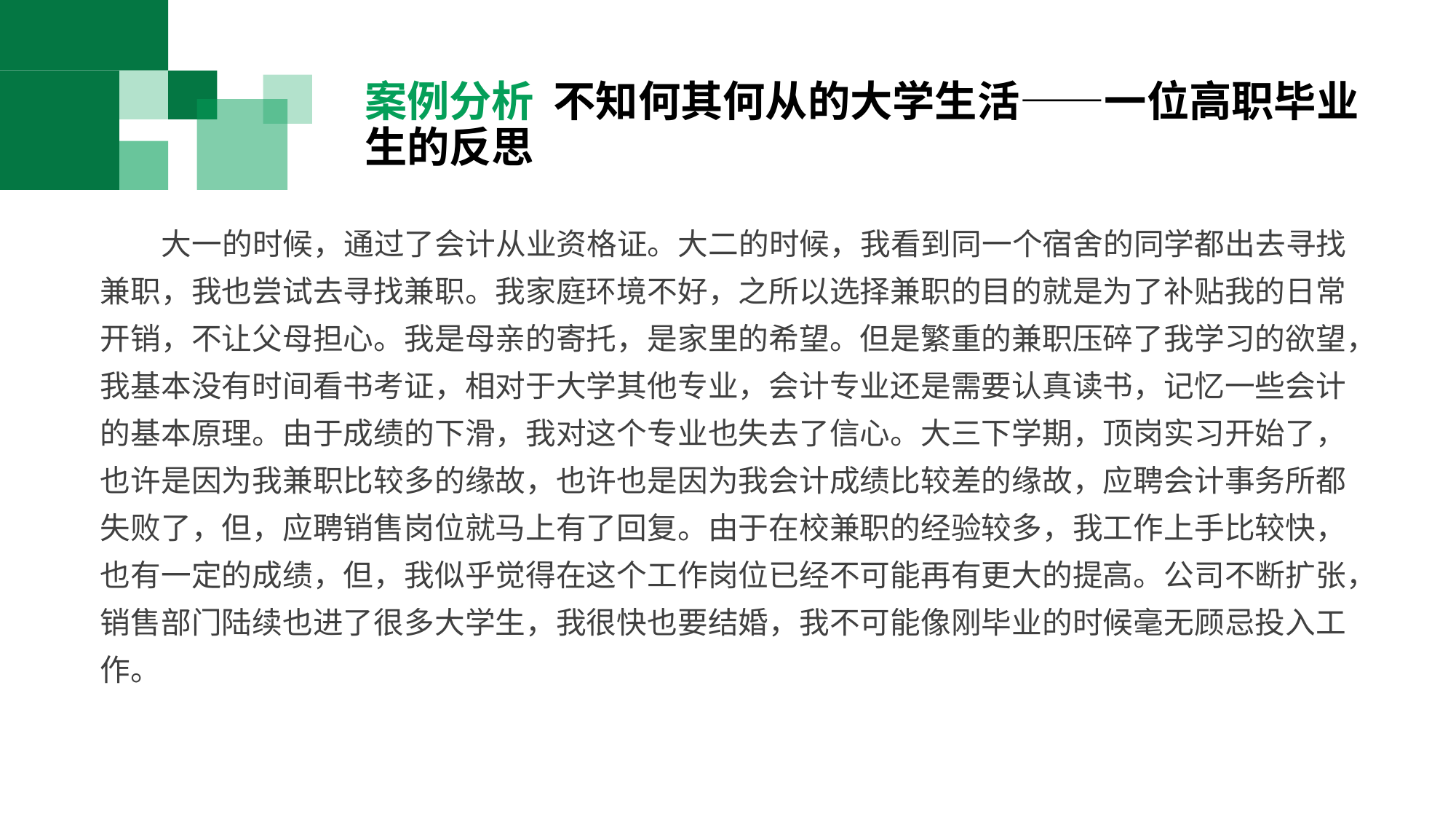

案例分析  不知何其何从的大学生活——一位高职毕业生的反思
        大一的时候，通过了会计从业资格证。大二的时候，我看到同一个宿舍的同学都出去寻找兼职，我也尝试去寻找兼职。我家庭环境不好，之所以选择兼职的目的就是为了补贴我的日常开销，不让父母担心。我是母亲的寄托，是家里的希望。但是繁重的兼职压碎了我学习的欲望，我基本没有时间看书考证，相对于大学其他专业，会计专业还是需要认真读书，记忆一些会计的基本原理。由于成绩的下滑，我对这个专业也失去了信心。大三下学期，顶岗实习开始了，也许是因为我兼职比较多的缘故，也许也是因为我会计成绩比较差的缘故，应聘会计事务所都失败了，但，应聘销售岗位就马上有了回复。由于在校兼职的经验较多，我工作上手比较快，也有一定的成绩，但，我似乎觉得在这个工作岗位已经不可能再有更大的提高。公司不断扩张，销售部门陆续也进了很多大学生，我很快也要结婚，我不可能像刚毕业的时候毫无顾忌投入工作。
ADD YOUR
TITLE HERE ADD